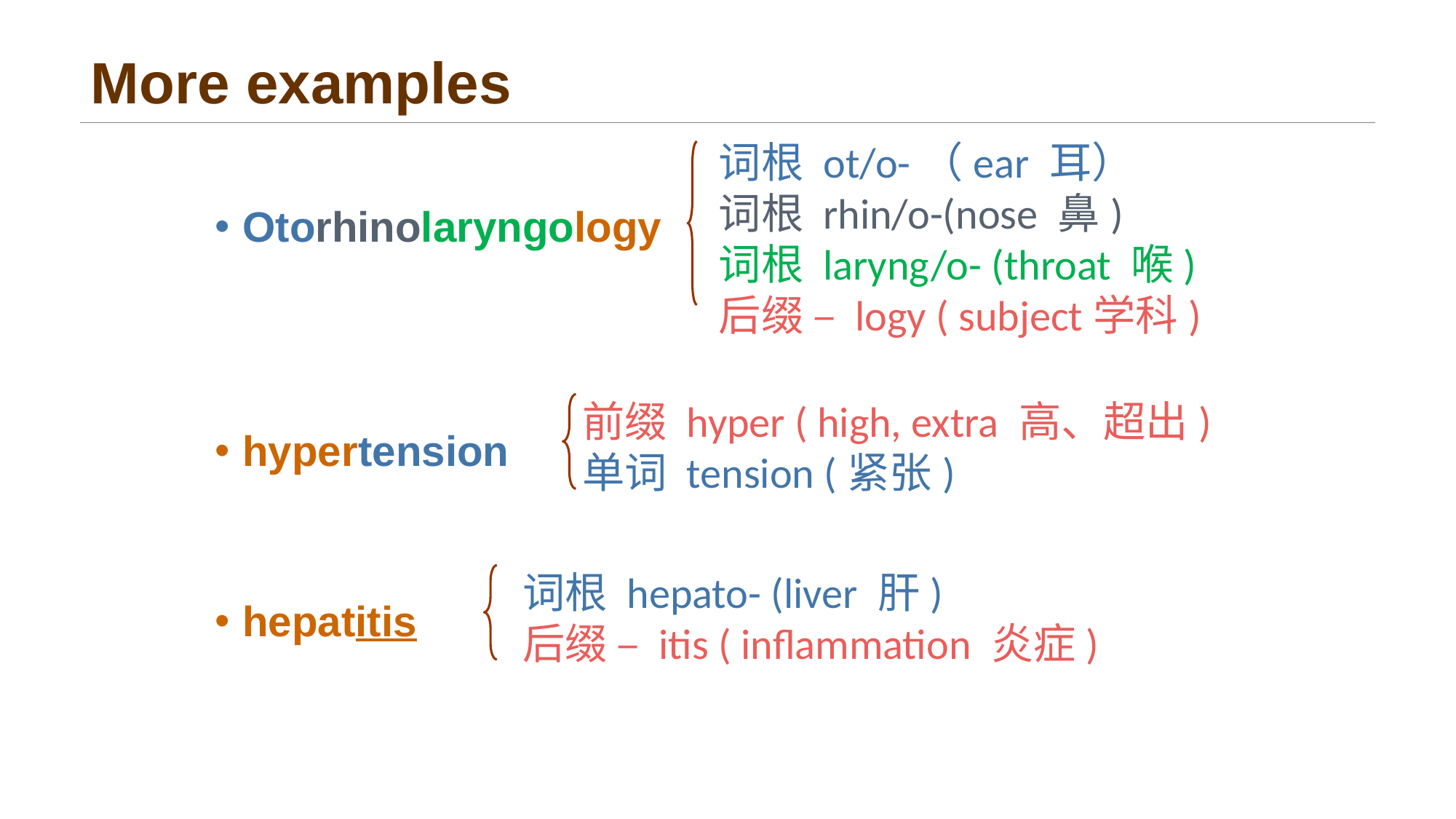

# More examples

Otorhinolaryngology

hypertension

hepatitis
词根 ot/o-（ear 耳）
词根 rhin/o-(nose 鼻)
词根 laryng/o- (throat 喉)
后缀 – logy ( subject学科)

前缀 hyper ( high, extra 高、超出)
单词 tension (紧张)

词根 hepato- (liver 肝)
后缀 – itis ( inflammation 炎症)